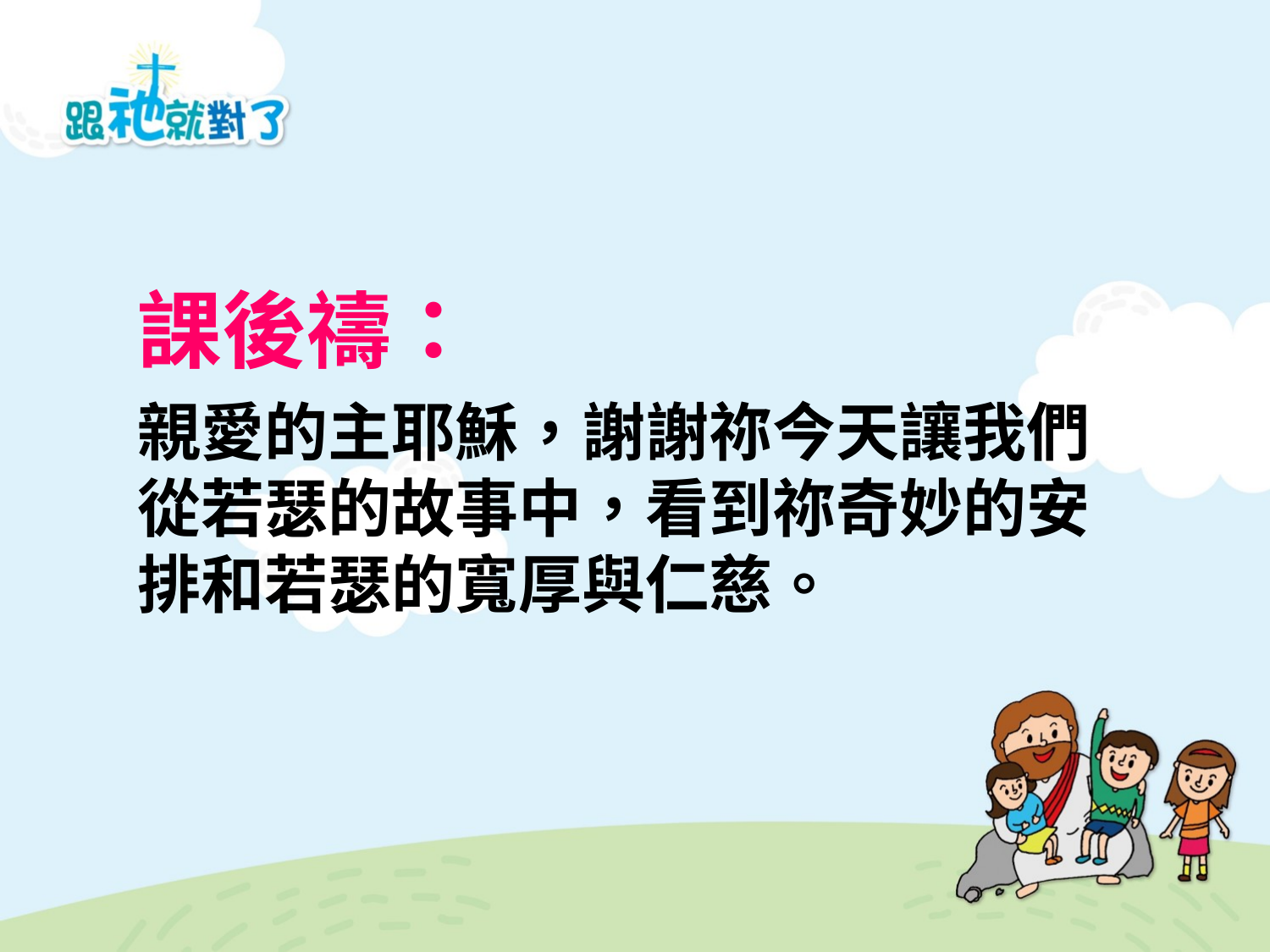

課後禱：
親愛的主耶穌，謝謝祢今天讓我們從若瑟的故事中，看到祢奇妙的安排和若瑟的寬厚與仁慈。